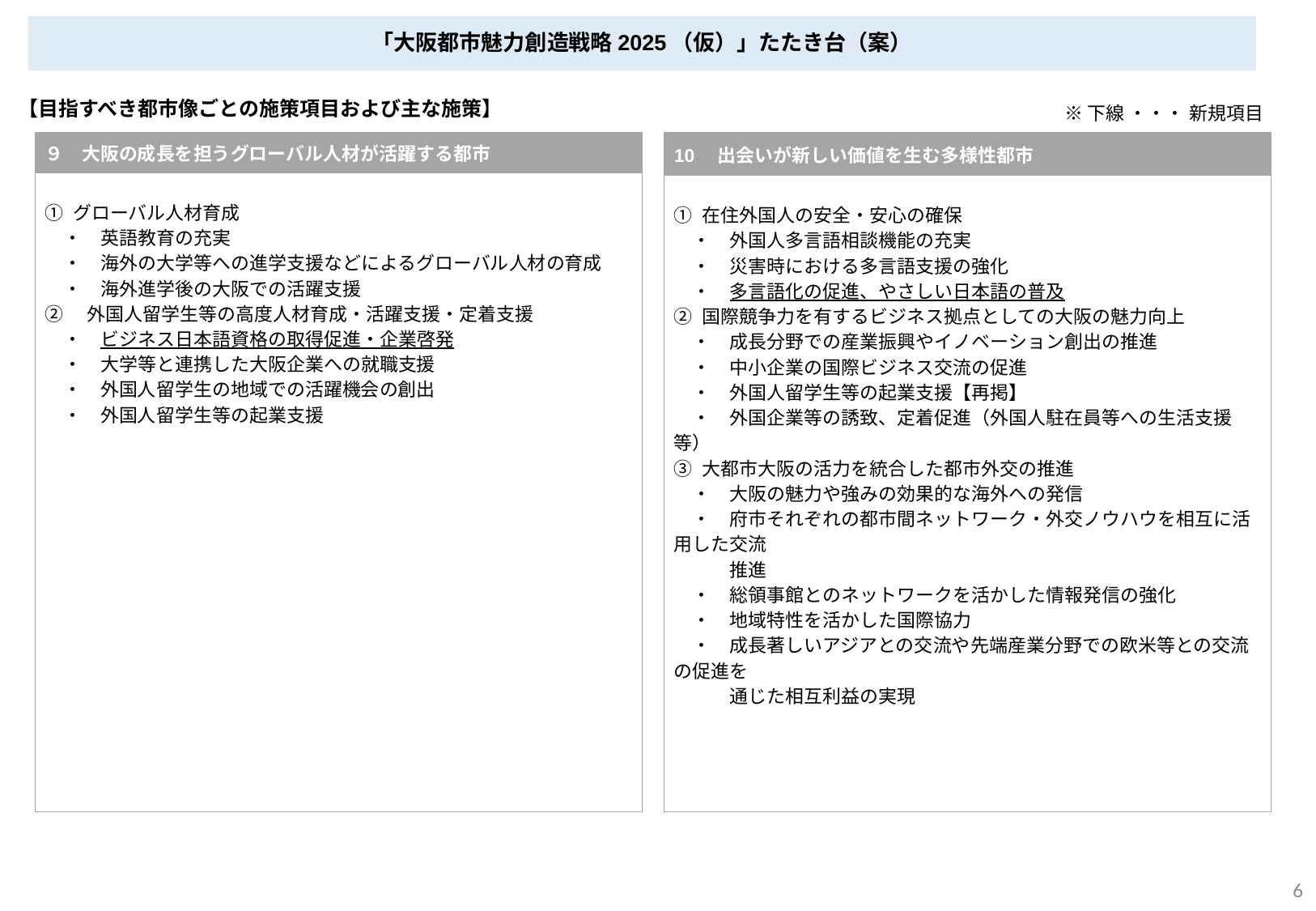

「大阪都市魅力創造戦略2025（仮）」たたき台（案）
【目指すべき都市像ごとの施策項目および主な施策】
※下線 ・・・ 新規項目
| ９　大阪の成長を担うグローバル人材が活躍する都市 |
| --- |
| ① グローバル人材育成 　・　英語教育の充実 　・　海外の大学等への進学支援などによるグローバル人材の育成 　・　海外進学後の大阪での活躍支援 ②　外国人留学生等の高度人材育成・活躍支援・定着支援 　・　ビジネス日本語資格の取得促進・企業啓発 　・　大学等と連携した大阪企業への就職支援 　・　外国人留学生の地域での活躍機会の創出 　・　外国人留学生等の起業支援 |
| 10　出会いが新しい価値を生む多様性都市 |
| --- |
| ① 在住外国人の安全・安心の確保 　・　外国人多言語相談機能の充実 　・　災害時における多言語支援の強化 　・　多言語化の促進、やさしい日本語の普及 ② 国際競争力を有するビジネス拠点としての大阪の魅力向上 　・　成長分野での産業振興やイノベーション創出の推進 　・　中小企業の国際ビジネス交流の促進 　・　外国人留学生等の起業支援【再掲】 　・　外国企業等の誘致、定着促進（外国人駐在員等への生活支援等） ③ 大都市大阪の活力を統合した都市外交の推進 　・　大阪の魅力や強みの効果的な海外への発信 　・　府市それぞれの都市間ネットワーク・外交ノウハウを相互に活用した交流 　　　推進 　・　総領事館とのネットワークを活かした情報発信の強化 　・　地域特性を活かした国際協力 　・　成長著しいアジアとの交流や先端産業分野での欧米等との交流の促進を 　　　通じた相互利益の実現 |
6